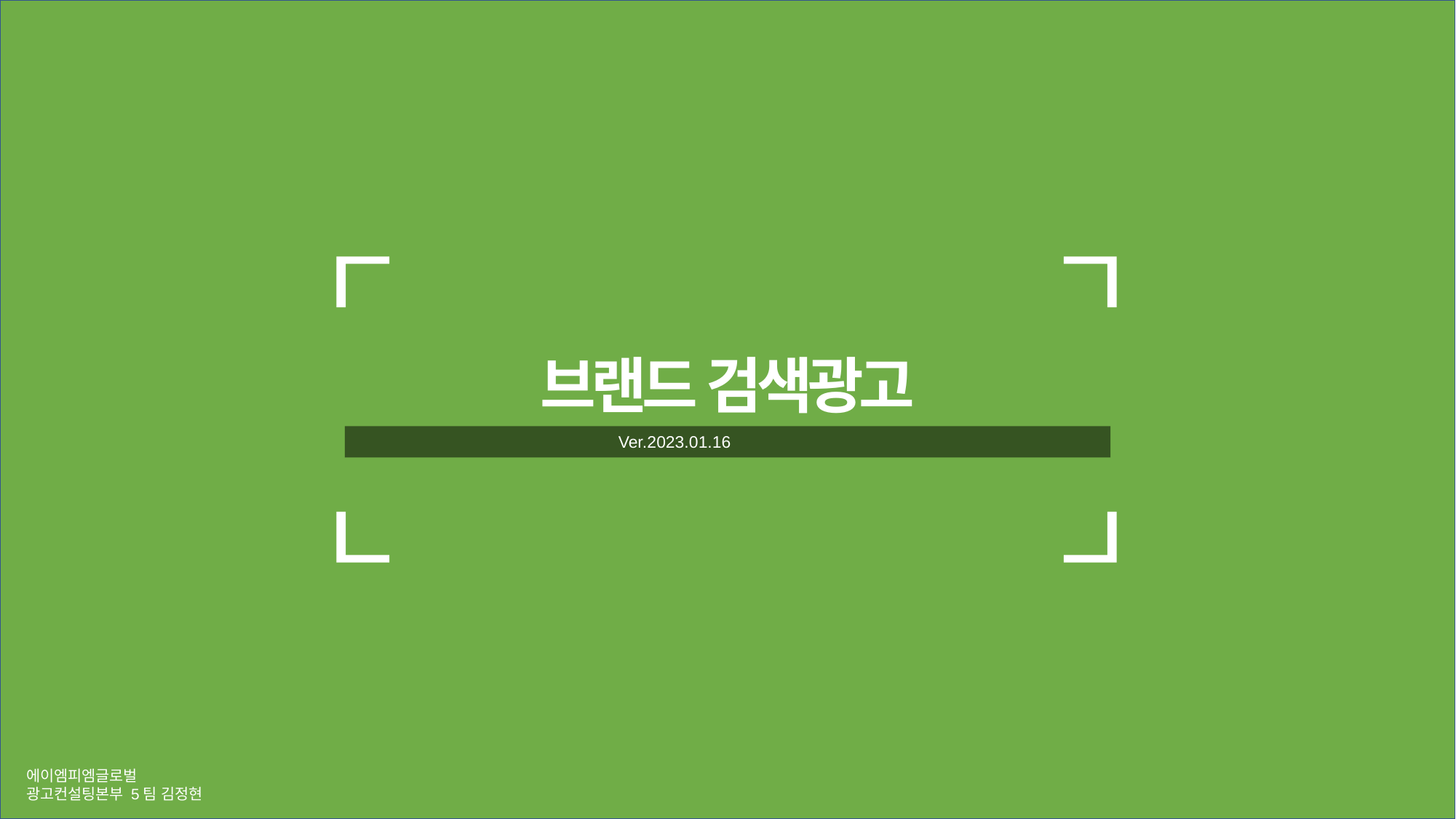

브랜드 검색광고
Ver.2023.01.16

에이엠피엠글로벌
광고컨설팅본부 5팀 김정현